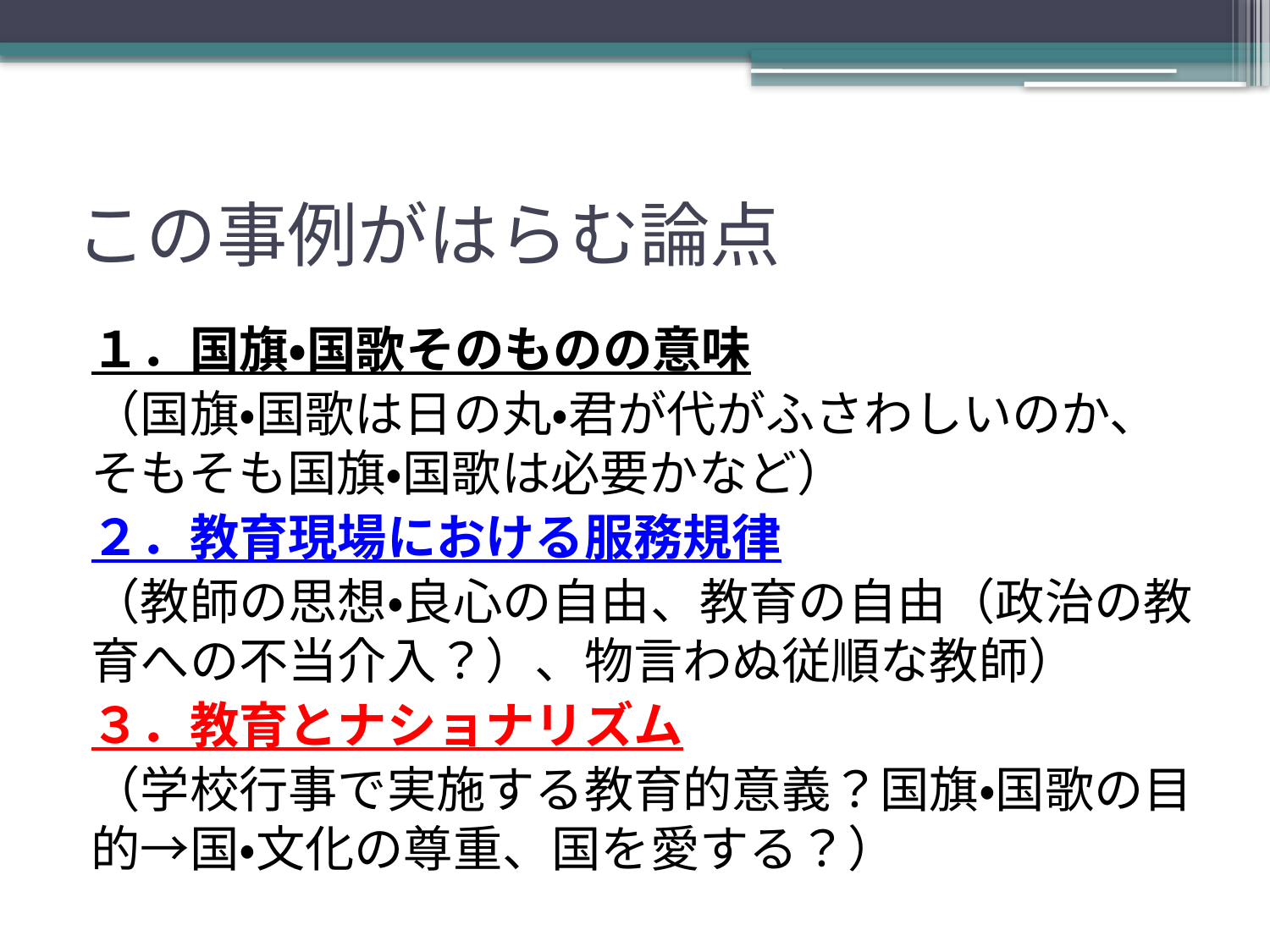

# この事例がはらむ論点
１．国旗•国歌そのものの意味
（国旗•国歌は日の丸•君が代がふさわしいのか、そもそも国旗•国歌は必要かなど）
２．教育現場における服務規律
（教師の思想•良心の自由、教育の自由（政治の教育への不当介入？）、物言わぬ従順な教師）
３．教育とナショナリズム
（学校行事で実施する教育的意義？国旗・国歌の目的→国・文化の尊重、国を愛する？）